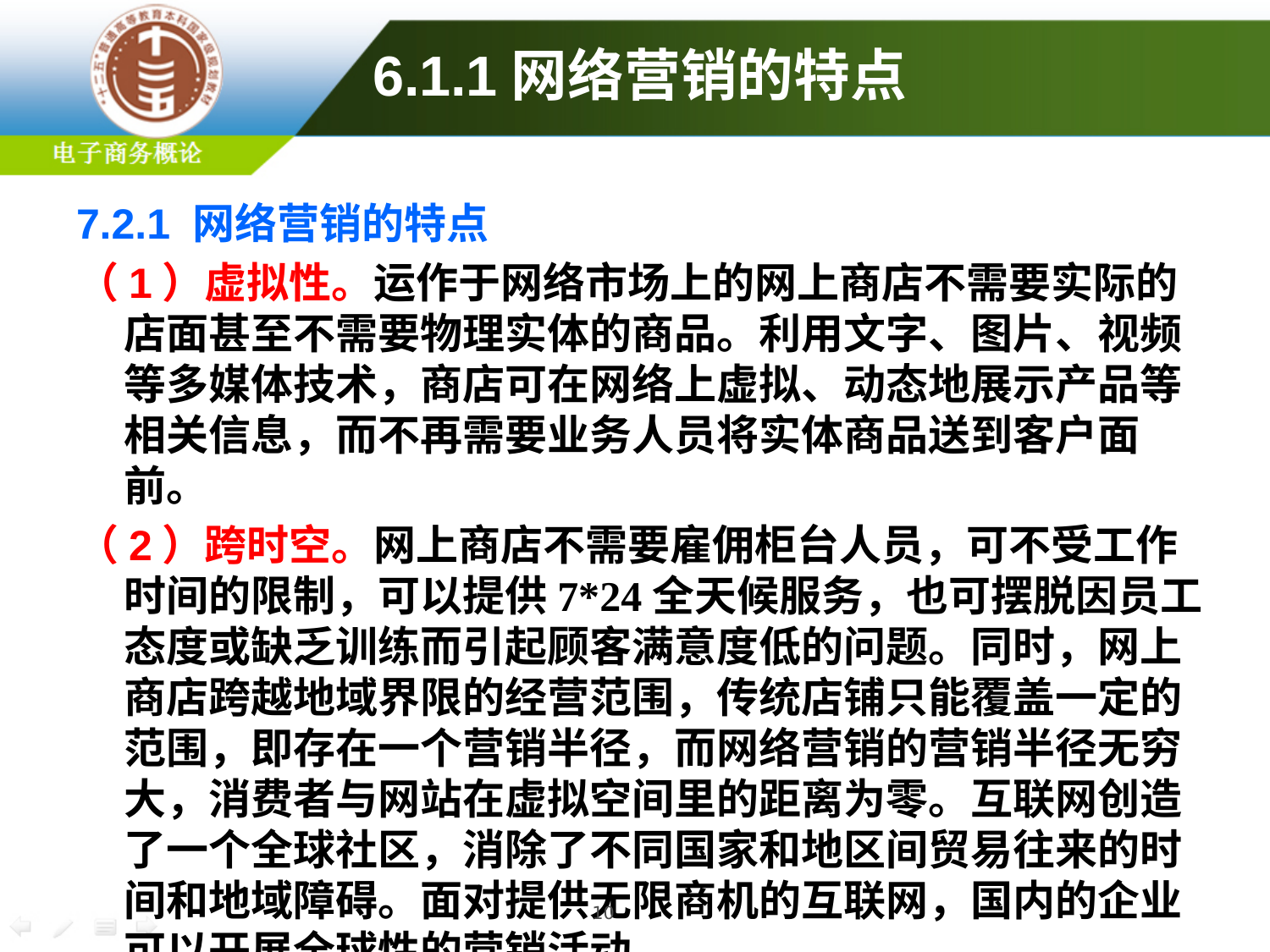

# 6.1.1网络营销的特点
7.2.1 网络营销的特点
（1）虚拟性。运作于网络市场上的网上商店不需要实际的店面甚至不需要物理实体的商品。利用文字、图片、视频等多媒体技术，商店可在网络上虚拟、动态地展示产品等相关信息，而不再需要业务人员将实体商品送到客户面前。
（2）跨时空。网上商店不需要雇佣柜台人员，可不受工作时间的限制，可以提供7*24全天候服务，也可摆脱因员工态度或缺乏训练而引起顾客满意度低的问题。同时，网上商店跨越地域界限的经营范围，传统店铺只能覆盖一定的范围，即存在一个营销半径，而网络营销的营销半径无穷大，消费者与网站在虚拟空间里的距离为零。互联网创造了一个全球社区，消除了不同国家和地区间贸易往来的时间和地域障碍。面对提供无限商机的互联网，国内的企业可以开展全球性的营销活动。
10